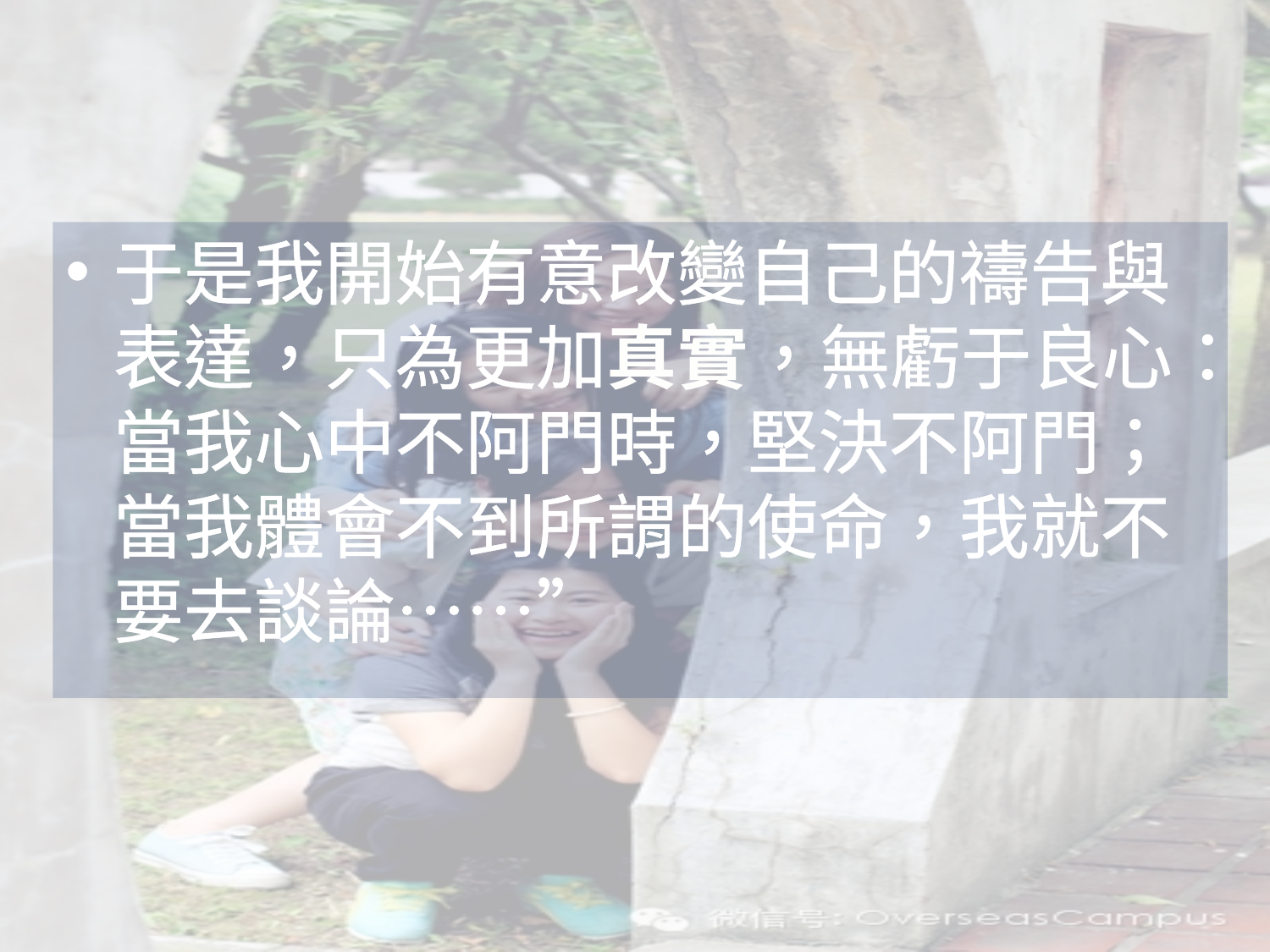

于是我開始有意改變自己的禱告與表達，只為更加真實，無虧于良心：當我心中不阿門時，堅決不阿門；當我體會不到所謂的使命，我就不要去談論……”